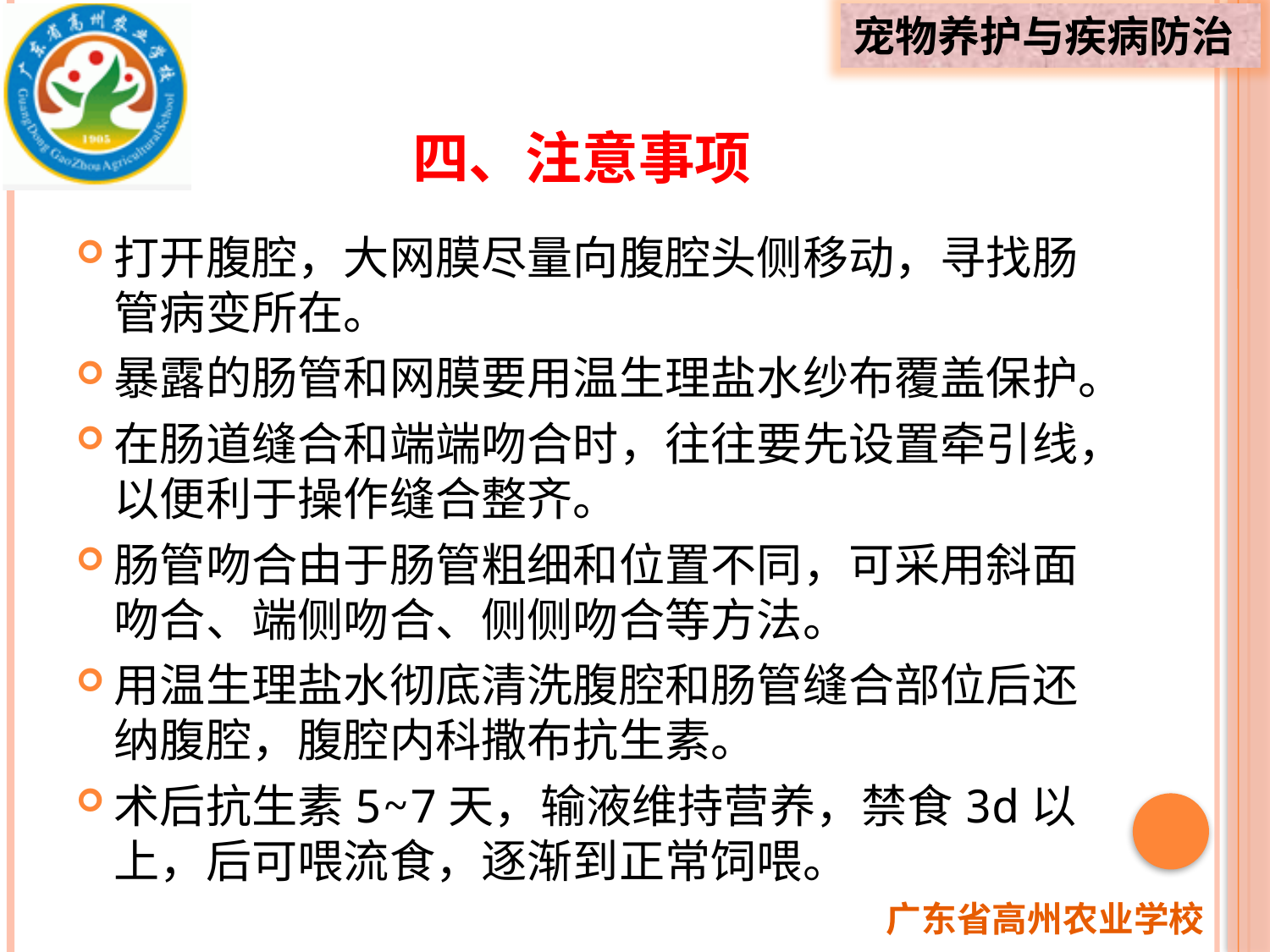

# 四、注意事项
打开腹腔，大网膜尽量向腹腔头侧移动，寻找肠管病变所在。
暴露的肠管和网膜要用温生理盐水纱布覆盖保护。
在肠道缝合和端端吻合时，往往要先设置牵引线，以便利于操作缝合整齐。
肠管吻合由于肠管粗细和位置不同，可采用斜面吻合、端侧吻合、侧侧吻合等方法。
用温生理盐水彻底清洗腹腔和肠管缝合部位后还纳腹腔，腹腔内科撒布抗生素。
术后抗生素5~7天，输液维持营养，禁食3d以上，后可喂流食，逐渐到正常饲喂。